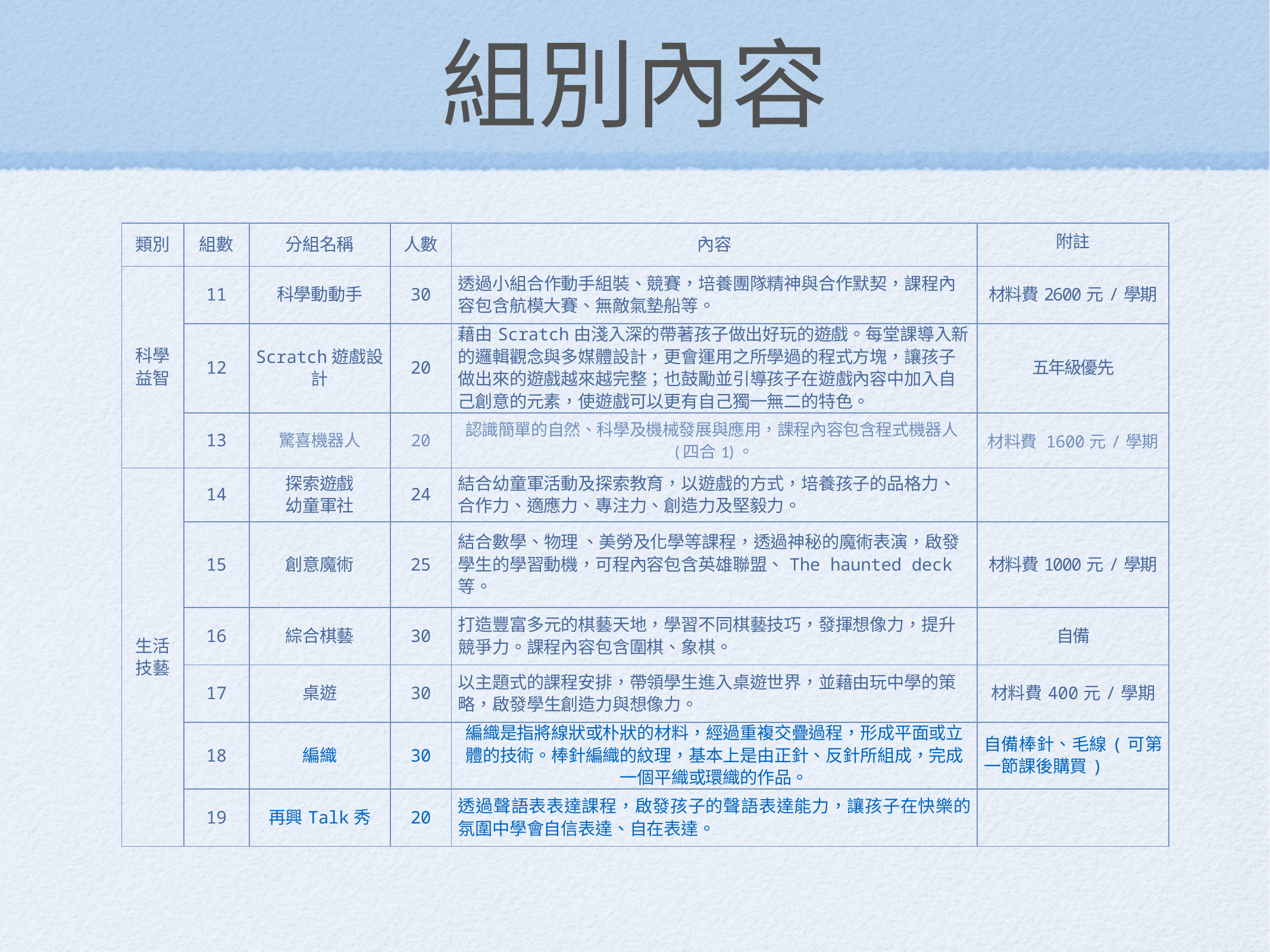

# 組別內容
| 類別 | 組數 | 分組名稱 | 人數 | 內容 | 附註 |
| --- | --- | --- | --- | --- | --- |
| 科學益智 | 11 | 科學動動手 | 30 | 透過小組合作動手組裝、競賽，培養團隊精神與合作默契，課程內容包含航模大賽、無敵氣墊船等。 | 材料費2600元/學期 |
|  | 12 | Scratch遊戲設計 | 20 | 藉由Scratch由淺入深的帶著孩子做出好玩的遊戲。每堂課導入新的邏輯觀念與多媒體設計，更會運用之所學過的程式方塊，讓孩子做出來的遊戲越來越完整；也鼓勵並引導孩子在遊戲內容中加入自己創意的元素，使遊戲可以更有自己獨一無二的特色。 | 五年級優先 |
|  | 13 | 驚喜機器人 | 20 | 認識簡單的自然、科學及機械發展與應用，課程內容包含程式機器人(四合1)。 | 材料費 1600元/學期 |
| 生活技藝 | 14 | 探索遊戲 幼童軍社 | 24 | 結合幼童軍活動及探索教育，以遊戲的方式，培養孩子的品格力、合作力、適應力、專注力、創造力及堅毅力。 |  |
|  | 15 | 創意魔術 | 25 | 結合數學、物理 、美勞及化學等課程，透過神秘的魔術表演，啟發學生的學習動機，可程內容包含英雄聯盟、The haunted deck等。 | 材料費1000元/學期 |
|  | 16 | 綜合棋藝 | 30 | 打造豐富多元的棋藝天地，學習不同棋藝技巧，發揮想像力，提升競爭力。課程內容包含圍棋、象棋。 | 自備 |
|  | 17 | 桌遊 | 30 | 以主題式的課程安排，帶領學生進入桌遊世界，並藉由玩中學的策略，啟發學生創造力與想像力。 | 材料費400元/學期 |
|  | 18 | 編織 | 30 | 編織是指將線狀或朴狀的材料，經過重複交疊過程，形成平面或立體的技術。棒針編織的紋理，基本上是由正針、反針所組成，完成一個平織或環織的作品。 | 自備棒針、毛線(可第一節課後購買) |
|  | 19 | 再興Talk秀 | 20 | 透過聲語表表達課程，啟發孩子的聲語表達能力，讓孩子在快樂的氛圍中學會自信表達、自在表達。 |  |